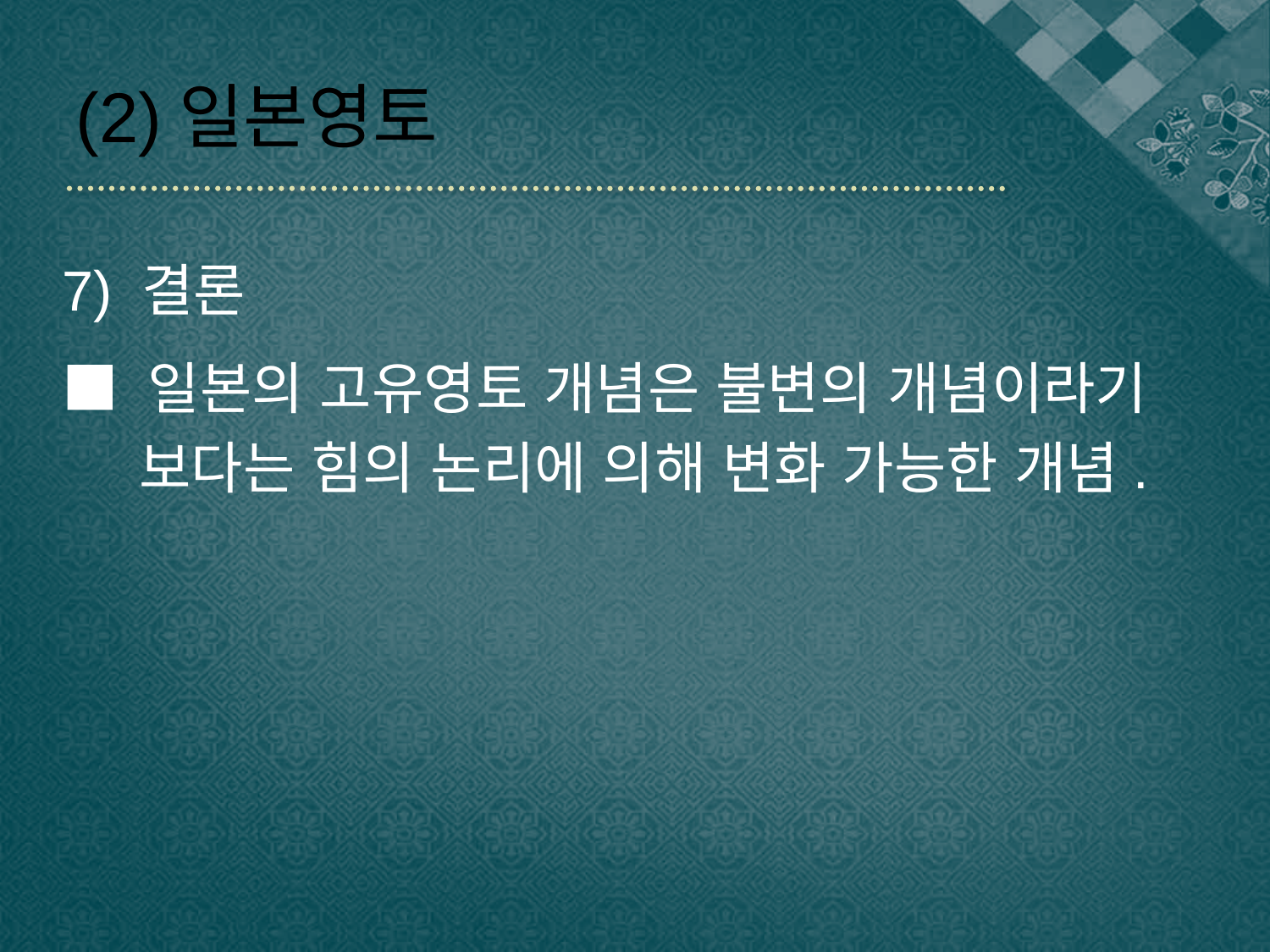

# (2)일본영토
7) 결론

■ 일본의 고유영토 개념은 불변의 개념이라기
    보다는 힘의 논리에 의해 변화 가능한 개념.